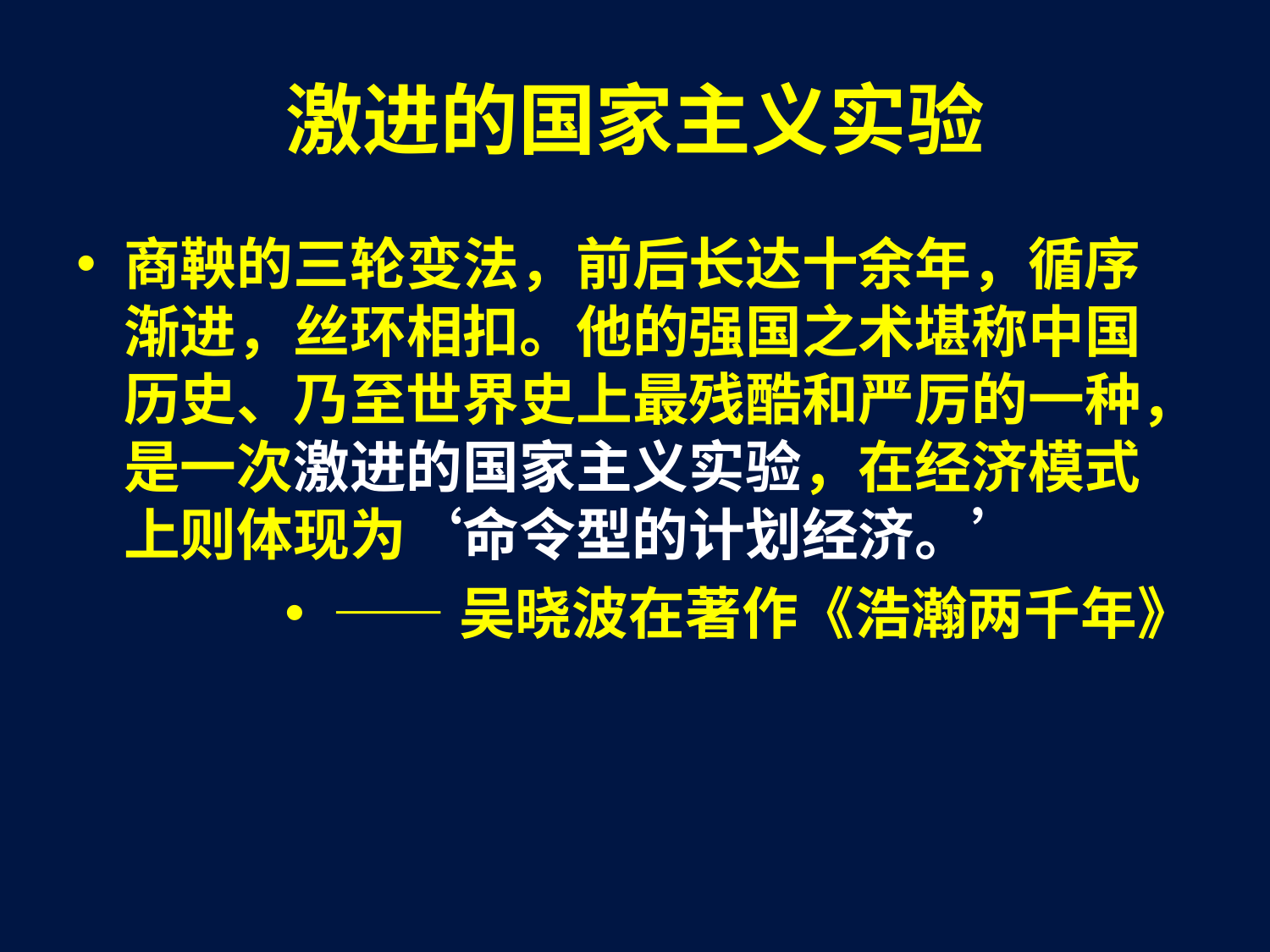

# 激进的国家主义实验
商鞅的三轮变法，前后长达十余年，循序渐进，丝环相扣。他的强国之术堪称中国历史、乃至世界史上最残酷和严厉的一种，是一次激进的国家主义实验，在经济模式上则体现为‘命令型的计划经济。’
——吴晓波在著作《浩瀚两千年》